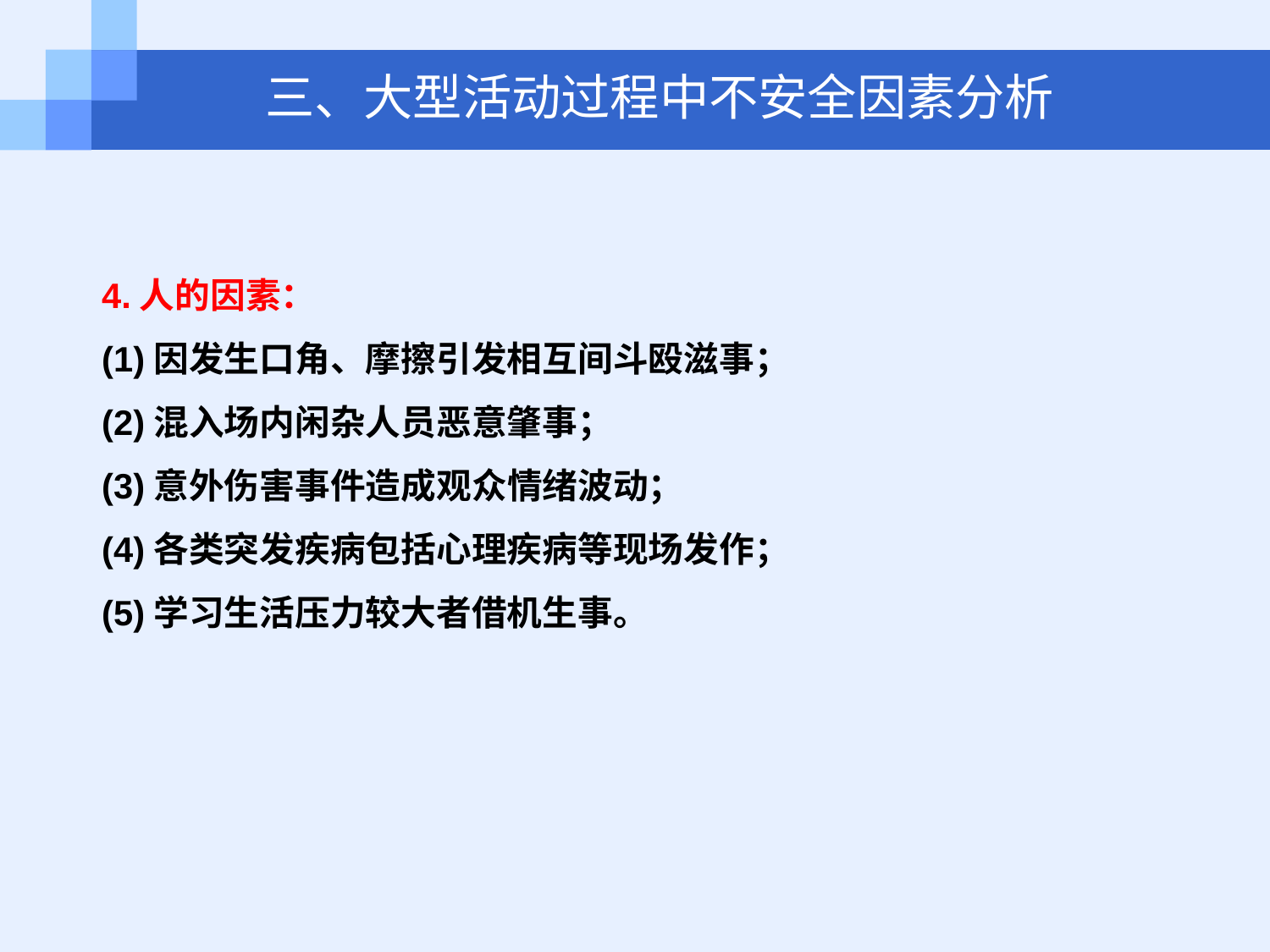

三、大型活动过程中不安全因素分析
4.人的因素：
(1)因发生口角、摩擦引发相互间斗殴滋事；
(2)混入场内闲杂人员恶意肇事；
(3)意外伤害事件造成观众情绪波动；
(4)各类突发疾病包括心理疾病等现场发作；
(5)学习生活压力较大者借机生事。